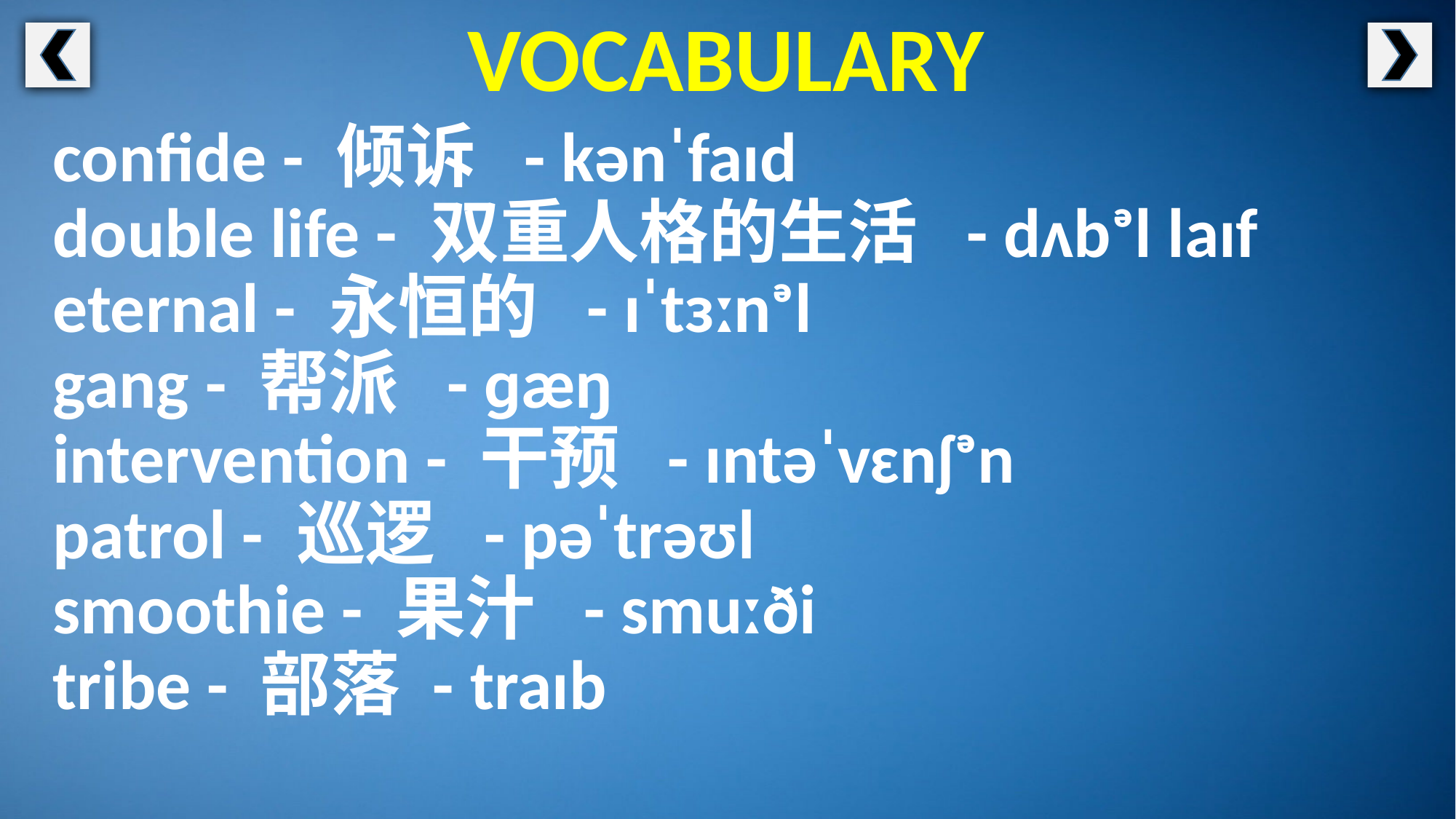

VOCABULARY
confide - 倾诉  - kənˈfaɪd
double life - 双重人格的生活  - dʌbᵊl laɪf
eternal - 永恒的  - ɪˈtɜːnᵊl
gang - 帮派  - ɡæŋ
intervention - 干预  - ɪntəˈvɛnʃᵊn
patrol - 巡逻  - pəˈtrəʊl
smoothie - 果汁  - smuːði
tribe - 部落 - traɪb